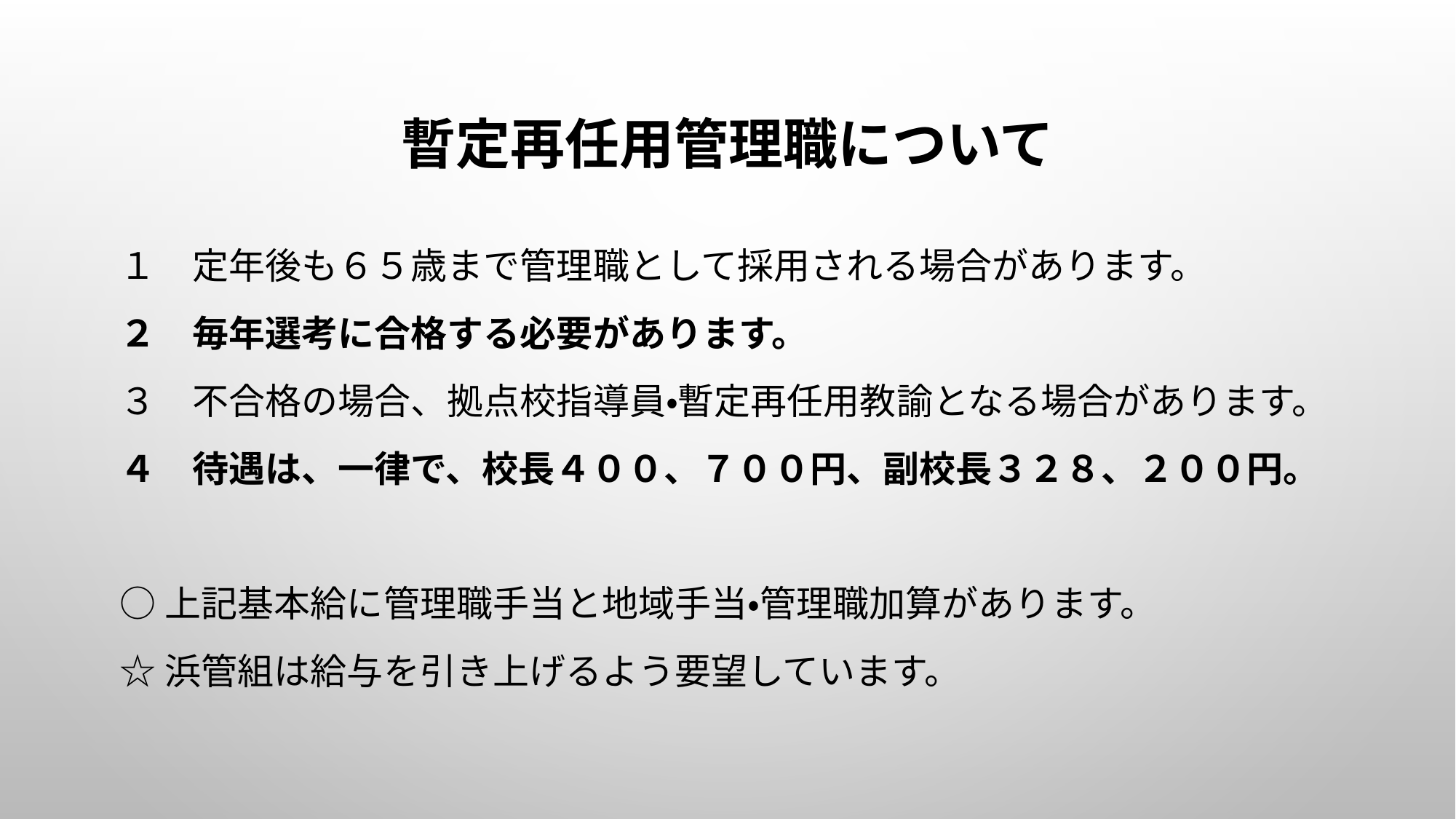

# 暫定再任用管理職について
１　定年後も６５歳まで管理職として採用される場合があります。
２　毎年選考に合格する必要があります。
３　不合格の場合、拠点校指導員・暫定再任用教諭となる場合があります。
４　待遇は、一律で、校長４００、７００円、副校長３２８、２００円。

○上記基本給に管理職手当と地域手当・管理職加算があります。
☆浜管組は給与を引き上げるよう要望しています。